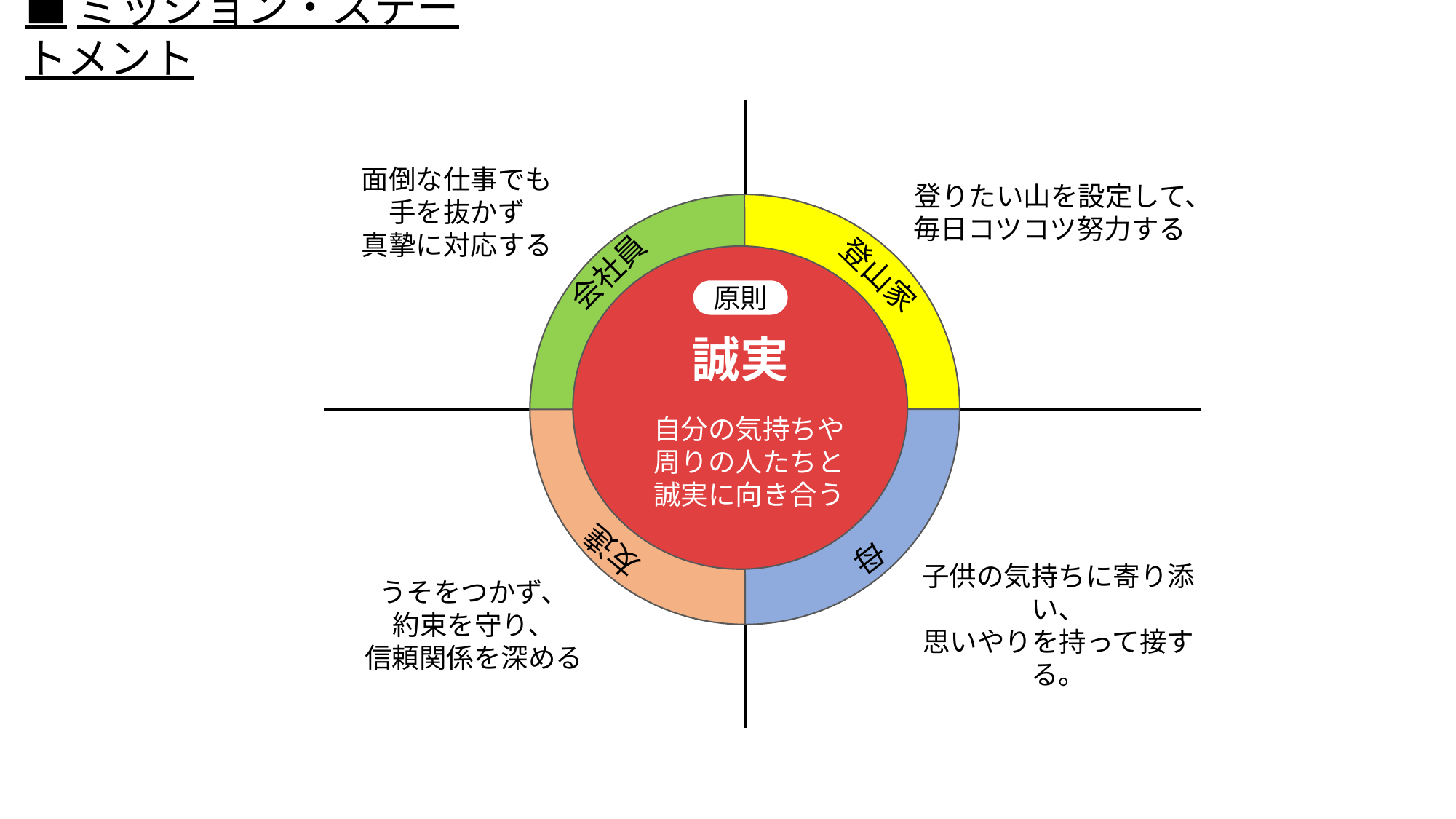

■ミッション・ステートメント
面倒な仕事でも
手を抜かず
真摯に対応する
登りたい山を設定して、
毎日コツコツ努力する

会社員
登山家
原則
誠実
自分の気持ちや
周りの人たちと
誠実に向き合う
友達
母
うそをつかず、
約束を守り、
信頼関係を深める
子供の気持ちに寄り添い、
思いやりを持って接する。